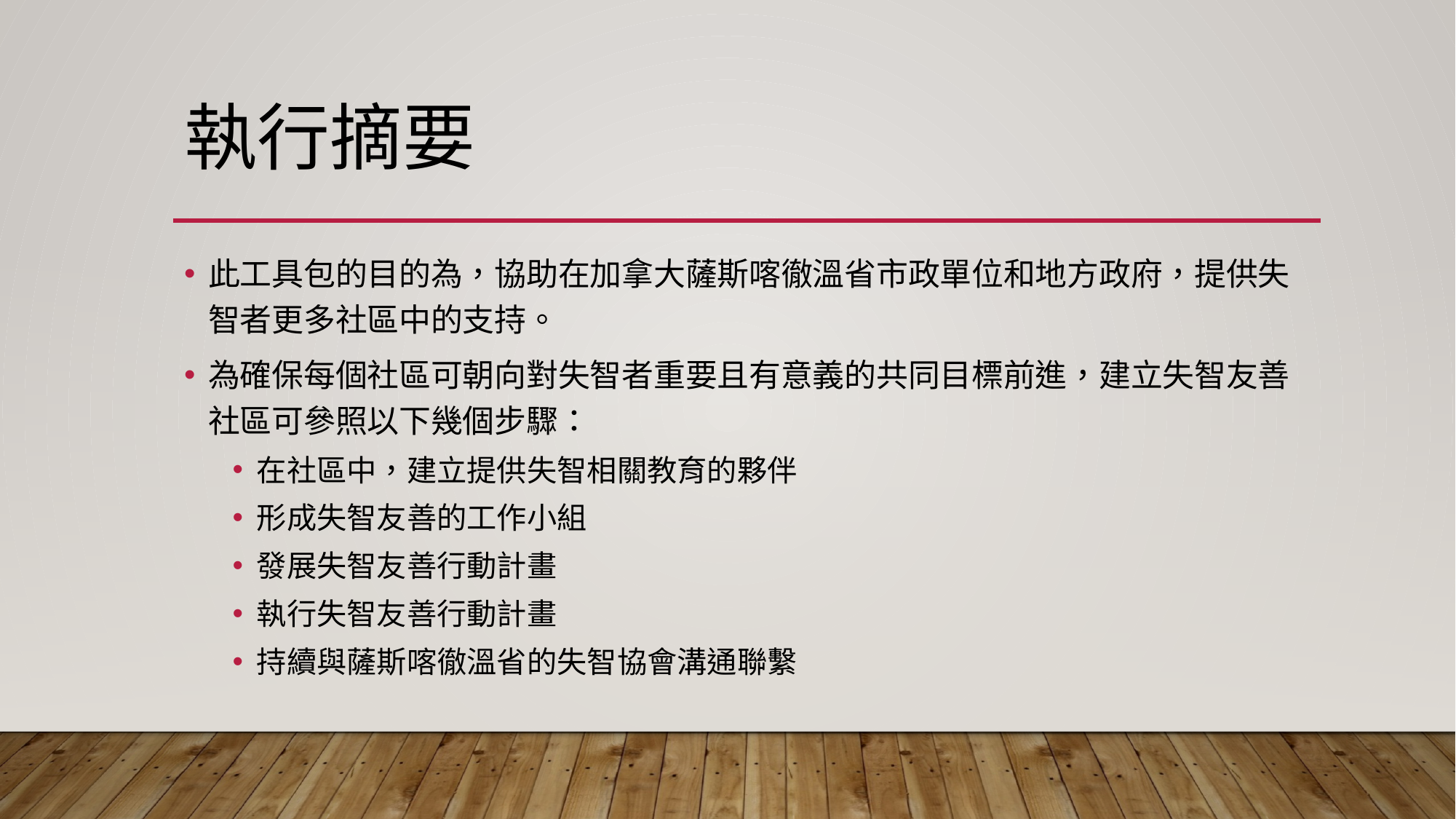

# 執行摘要
此工具包的目的為，協助在加拿大薩斯喀徹溫省市政單位和地方政府，提供失智者更多社區中的支持。
為確保每個社區可朝向對失智者重要且有意義的共同目標前進，建立失智友善社區可參照以下幾個步驟：
在社區中，建立提供失智相關教育的夥伴
形成失智友善的工作小組
發展失智友善行動計畫
執行失智友善行動計畫
持續與薩斯喀徹溫省的失智協會溝通聯繫